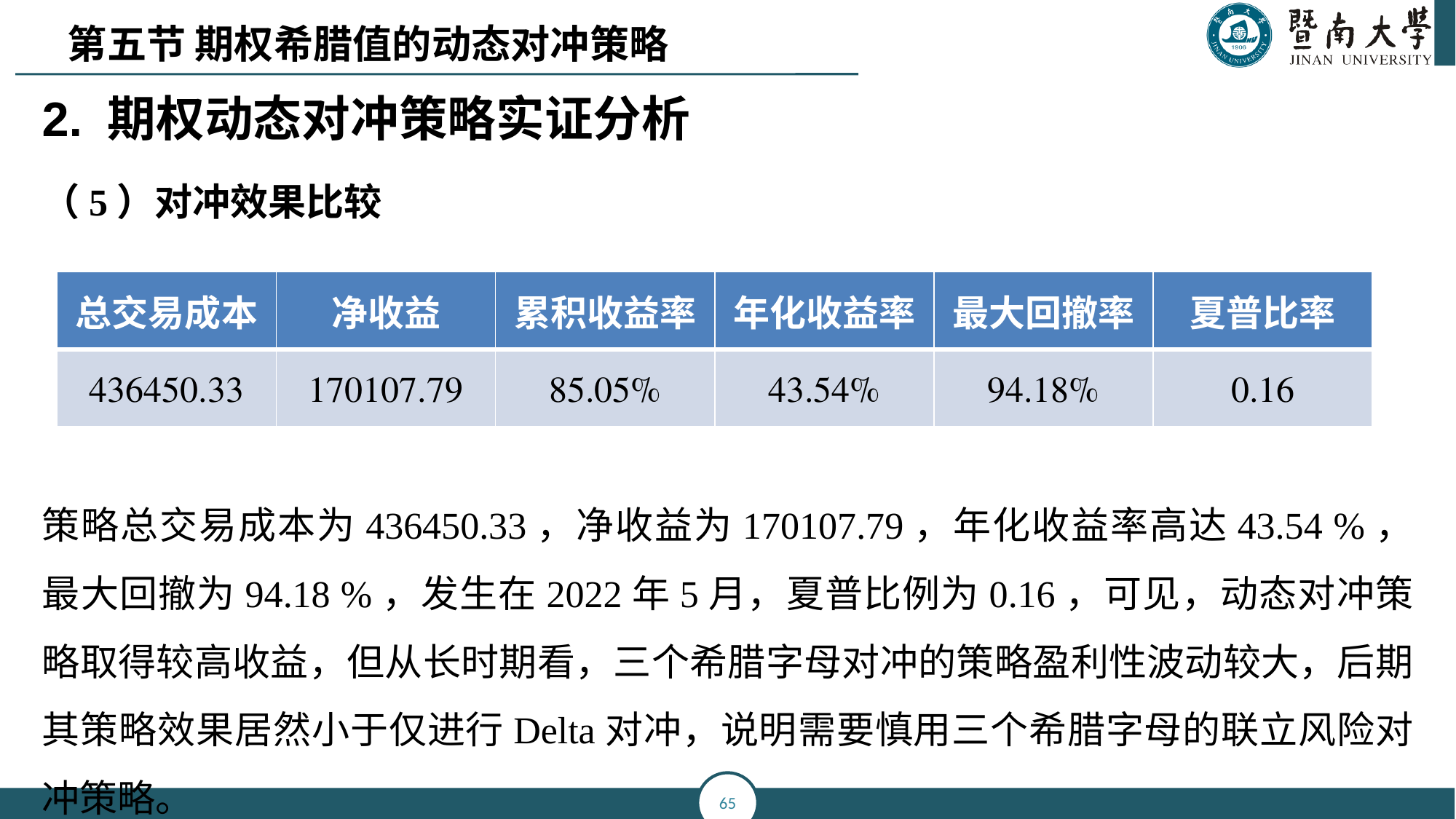

第五节 期权希腊值的动态对冲策略
2. 期权动态对冲策略实证分析
（5）对冲效果比较

策略总交易成本为436450.33，净收益为170107.79，年化收益率高达43.54 %，最大回撤为94.18 %，发生在2022年5月，夏普比例为0.16，可见，动态对冲策略取得较高收益，但从长时期看，三个希腊字母对冲的策略盈利性波动较大，后期其策略效果居然小于仅进行Delta对冲，说明需要慎用三个希腊字母的联立风险对冲策略。
| 总交易成本 | 净收益 | 累积收益率 | 年化收益率 | 最大回撤率 | 夏普比率 |
| --- | --- | --- | --- | --- | --- |
| 436450.33 | 170107.79 | 85.05% | 43.54% | 94.18% | 0.16 |